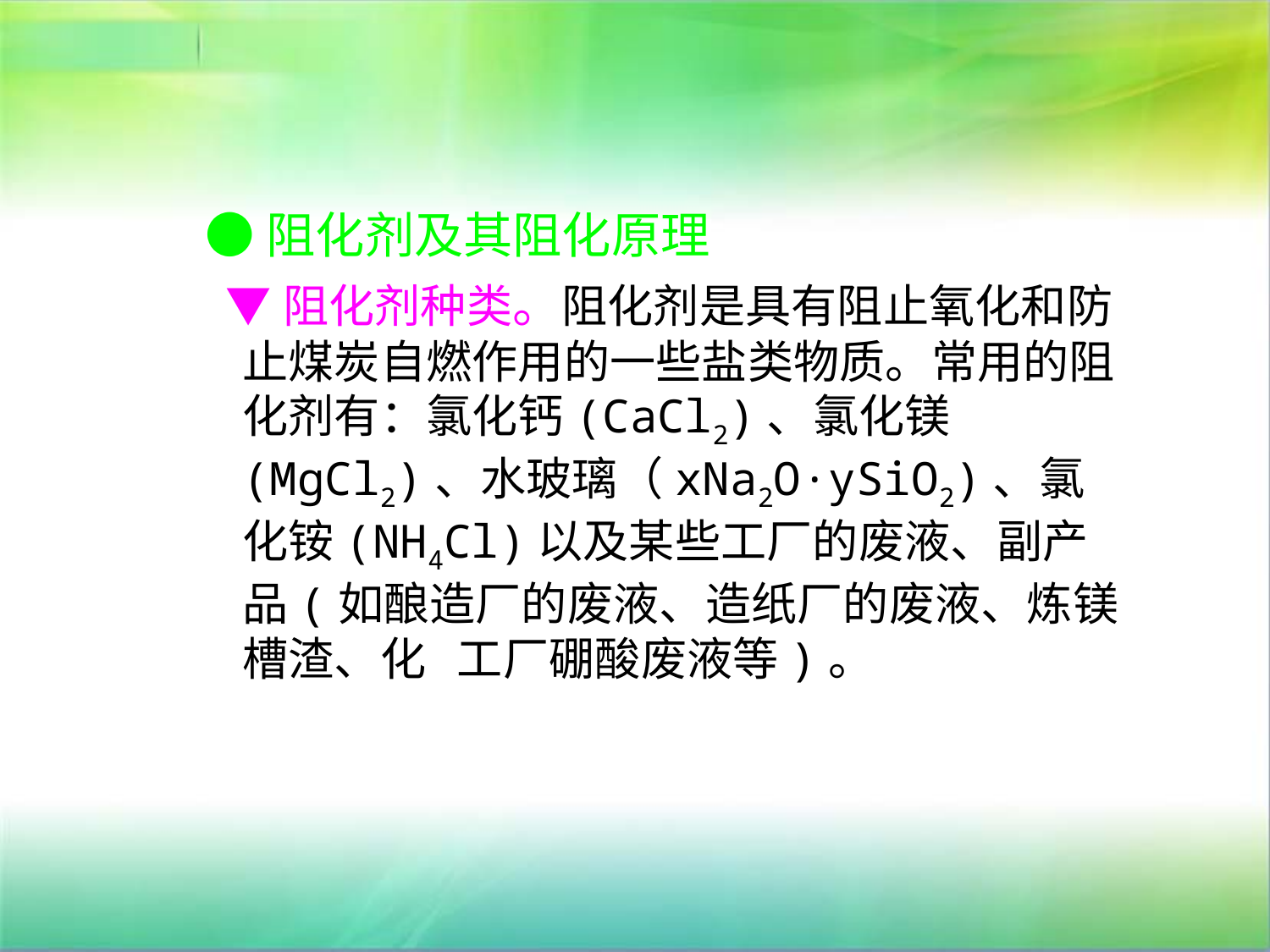

●阻化剂及其阻化原理
   ▼阻化剂种类。阻化剂是具有阻止氧化和防止煤炭自燃作用的一些盐类物质。常用的阻化剂有：氯化钙(CaCl2)、氯化镁(MgCl2)、水玻璃（xNa2O·ySiO2)、氯化铵(NH4Cl)以及某些工厂的废液、副产品(如酿造厂的废液、造纸厂的废液、炼镁槽渣、化   工厂硼酸废液等)。